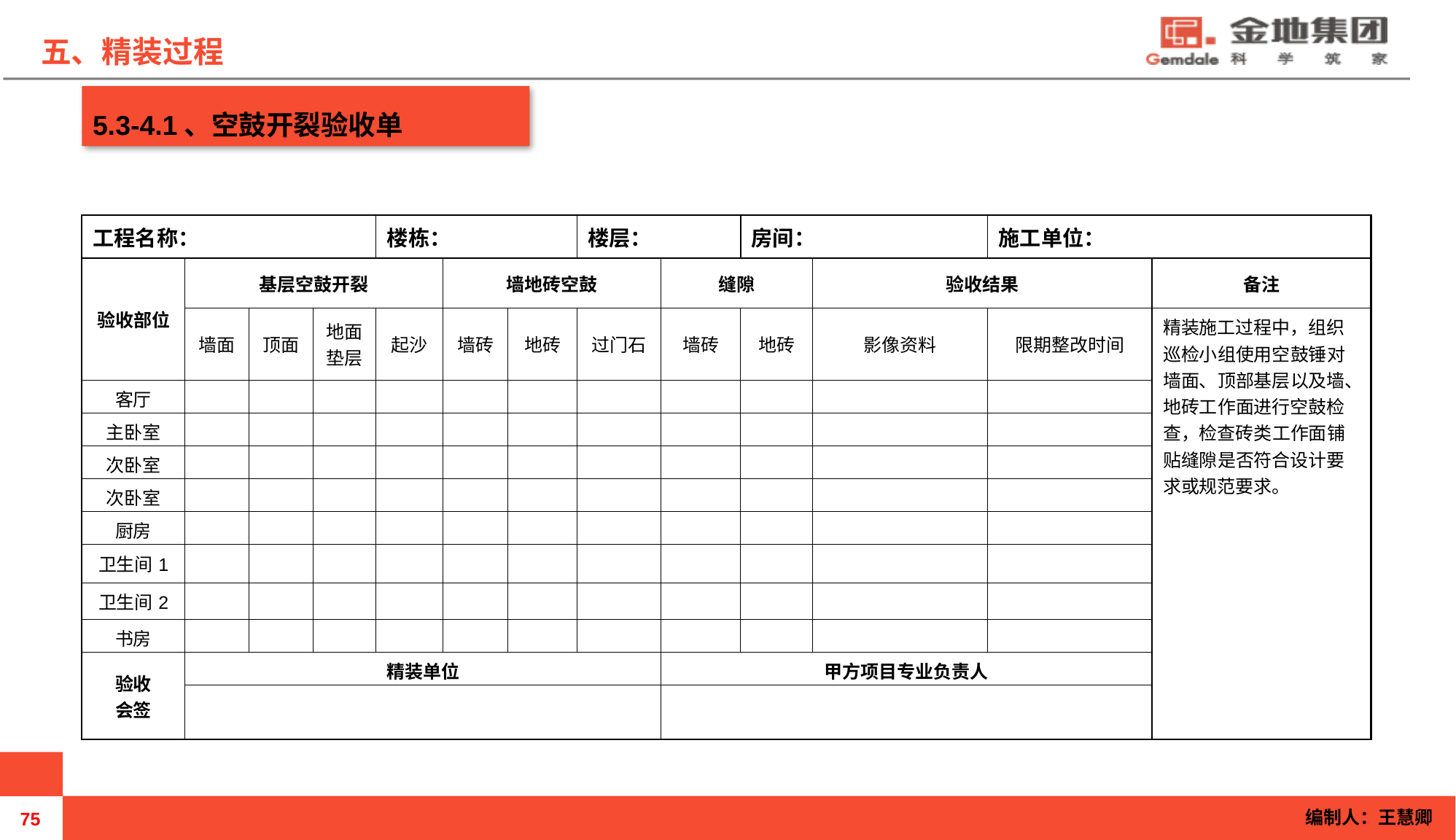

五、精装过程
5.3-4.1、空鼓开裂验收单
| 工程名称： |  |  |  | 楼栋： |  |  | 楼层： |  | 房间： |  | 施工单位： |  |
| --- | --- | --- | --- | --- | --- | --- | --- | --- | --- | --- | --- | --- |
| 验收部位 | 基层空鼓开裂 |  |  |  | 墙地砖空鼓 |  |  | 缝隙 |  | 验收结果 |  | 备注 |
|  | 墙面 | 顶面 | 地面垫层 | 起沙 | 墙砖 | 地砖 | 过门石 | 墙砖 | 地砖 | 影像资料 | 限期整改时间 | 精装施工过程中，组织巡检小组使用空鼓锤对墙面、顶部基层以及墙、地砖工作面进行空鼓检查，检查砖类工作面铺贴缝隙是否符合设计要求或规范要求。 |
| 客厅 |  |  |  |  |  |  |  |  |  |  |  |  |
| 主卧室 |  |  |  |  |  |  |  |  |  |  |  |  |
| 次卧室 |  |  |  |  |  |  |  |  |  |  |  |  |
| 次卧室 |  |  |  |  |  |  |  |  |  |  |  |  |
| 厨房 |  |  |  |  |  |  |  |  |  |  |  |  |
| 卫生间1 |  |  |  |  |  |  |  |  |  |  |  |  |
| 卫生间2 |  |  |  |  |  |  |  |  |  |  |  |  |
| 书房 |  |  |  |  |  |  |  |  |  |  |  |  |
| 验收 会签 | 精装单位 |  |  |  |  |  |  | 甲方项目专业负责人 |  |  |  |  |
|  |  |  |  |  |  |  |  |  |  |  |  |  |
编制人：王慧卿